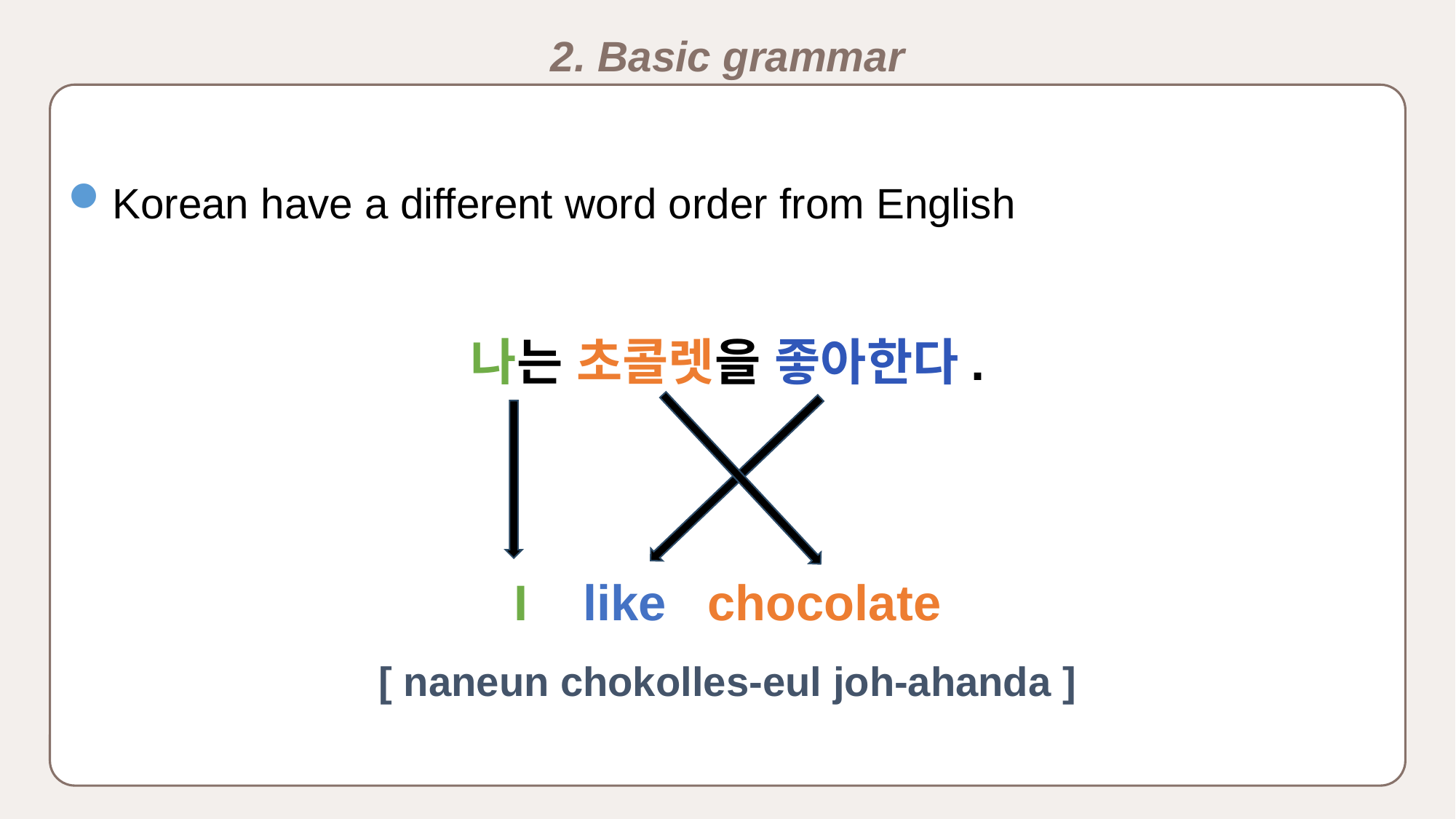

2. Basic grammar
Korean have a different word order from English

나는 초콜렛을 좋아한다.

I    like   chocolate
[ naneun chokolles-eul joh-ahanda ]